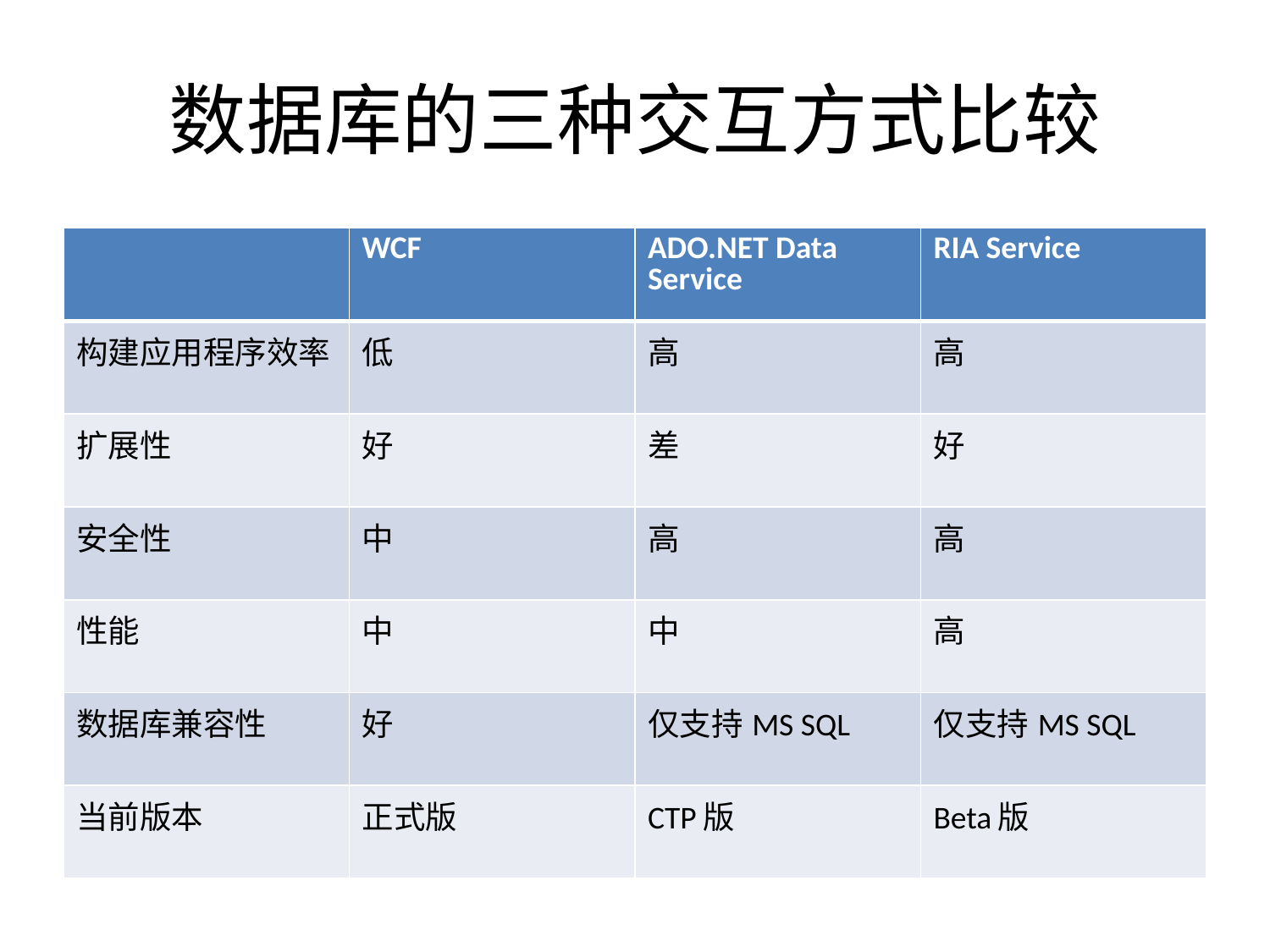

# 数据库的三种交互方式比较
|  | WCF | ADO.NET Data Service | RIA Service |
| --- | --- | --- | --- |
| 构建应用程序效率 | 低 | 高 | 高 |
| 扩展性 | 好 | 差 | 好 |
| 安全性 | 中 | 高 | 高 |
| 性能 | 中 | 中 | 高 |
| 数据库兼容性 | 好 | 仅支持MS SQL | 仅支持MS SQL |
| 当前版本 | 正式版 | CTP版 | Beta版 |